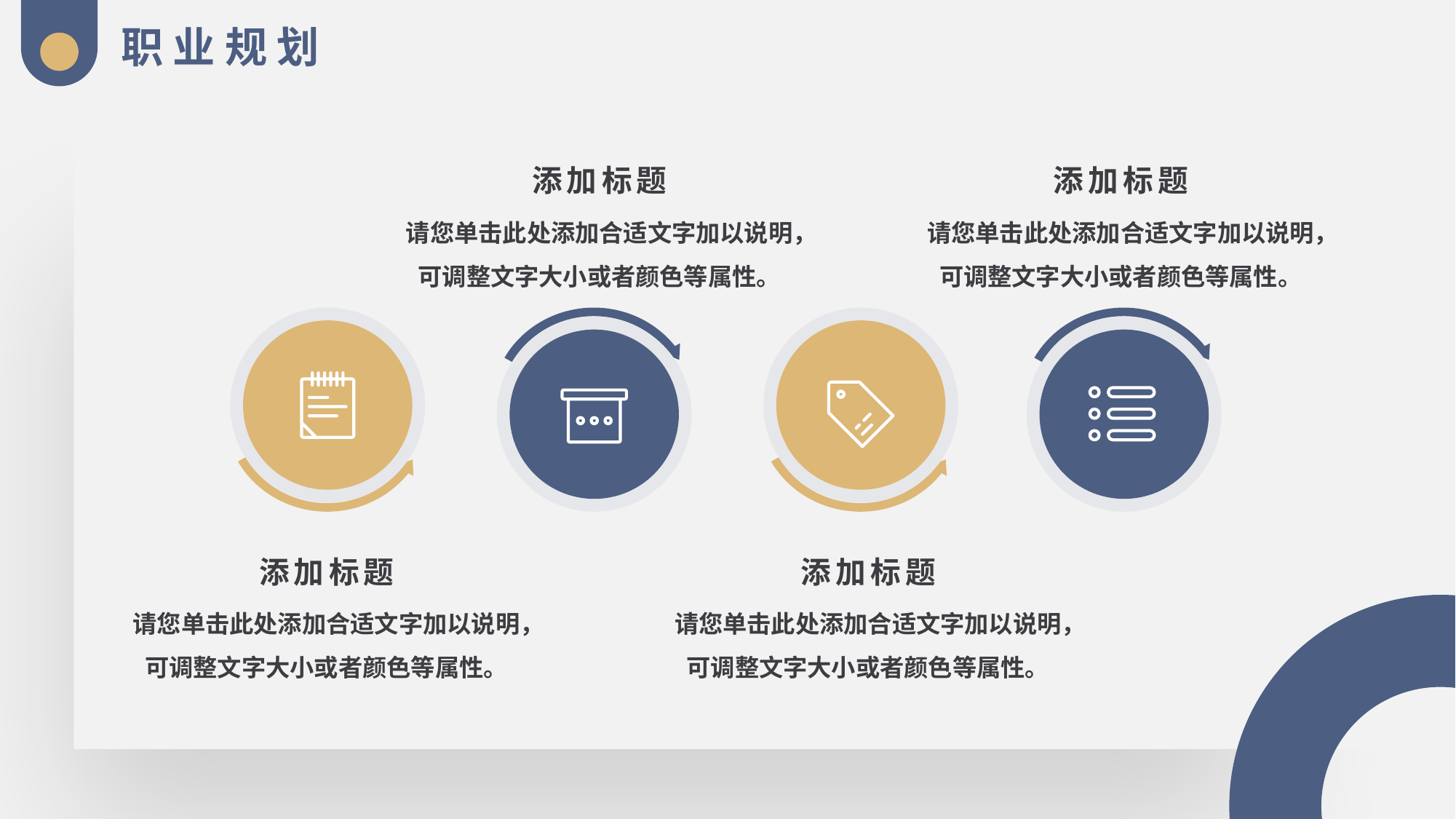

职 业 规 划

添加标题
请您单击此处添加合适文字加以说明，可调整文字大小或者颜色等属性。
添加标题
请您单击此处添加合适文字加以说明，可调整文字大小或者颜色等属性。

添加标题
请您单击此处添加合适文字加以说明，可调整文字大小或者颜色等属性。
添加标题
请您单击此处添加合适文字加以说明，可调整文字大小或者颜色等属性。